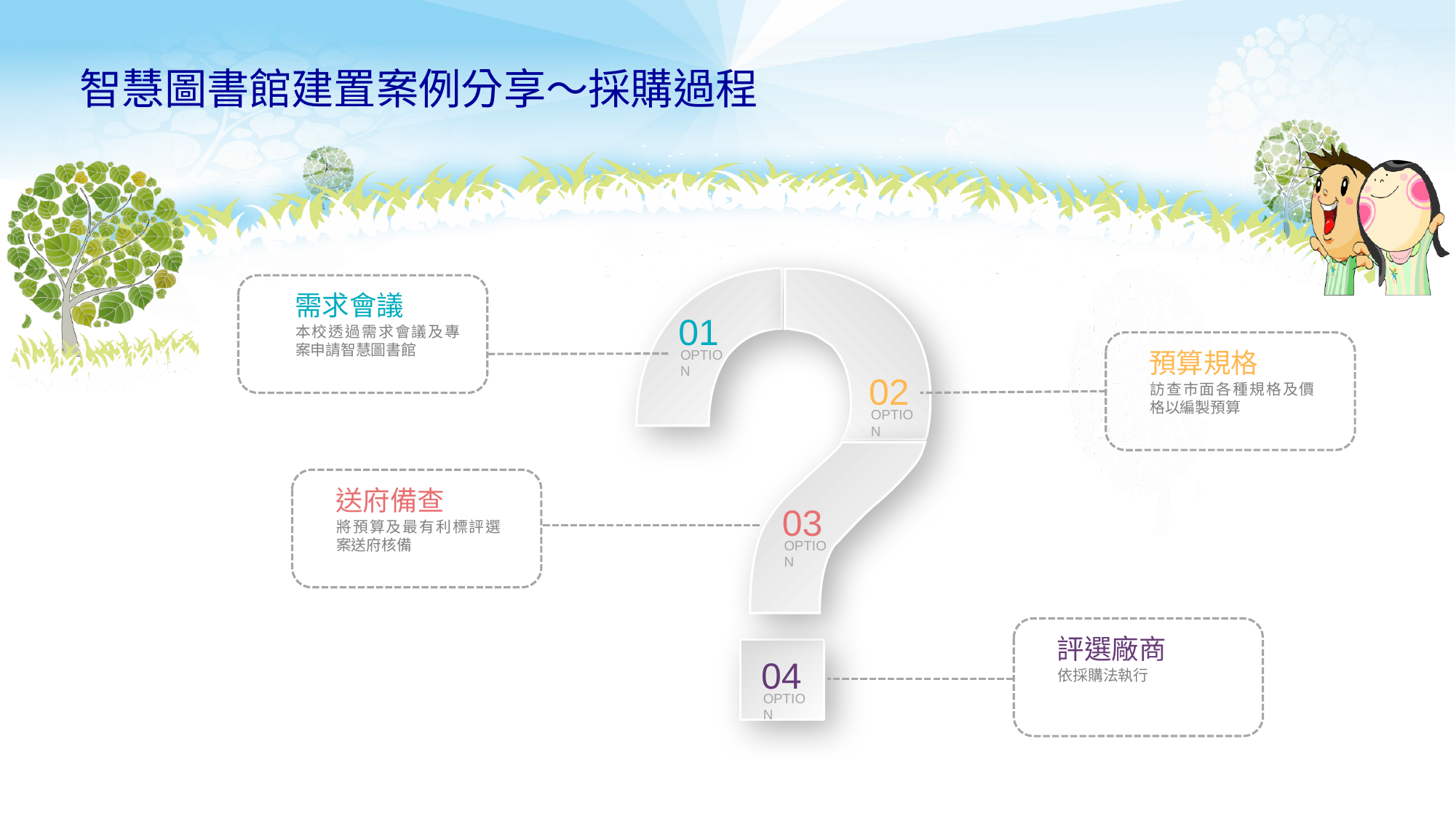

# 智慧圖書館建置案例分享～採購過程

需求會議
本校透過需求會議及專案申請智慧圖書館
01
OPTION

預算規格
訪查市面各種規格及價格以編製預算
02
OPTION

送府備查
將預算及最有利標評選案送府核備
03
OPTION

評選廠商
依採購法執行

04
OPTION